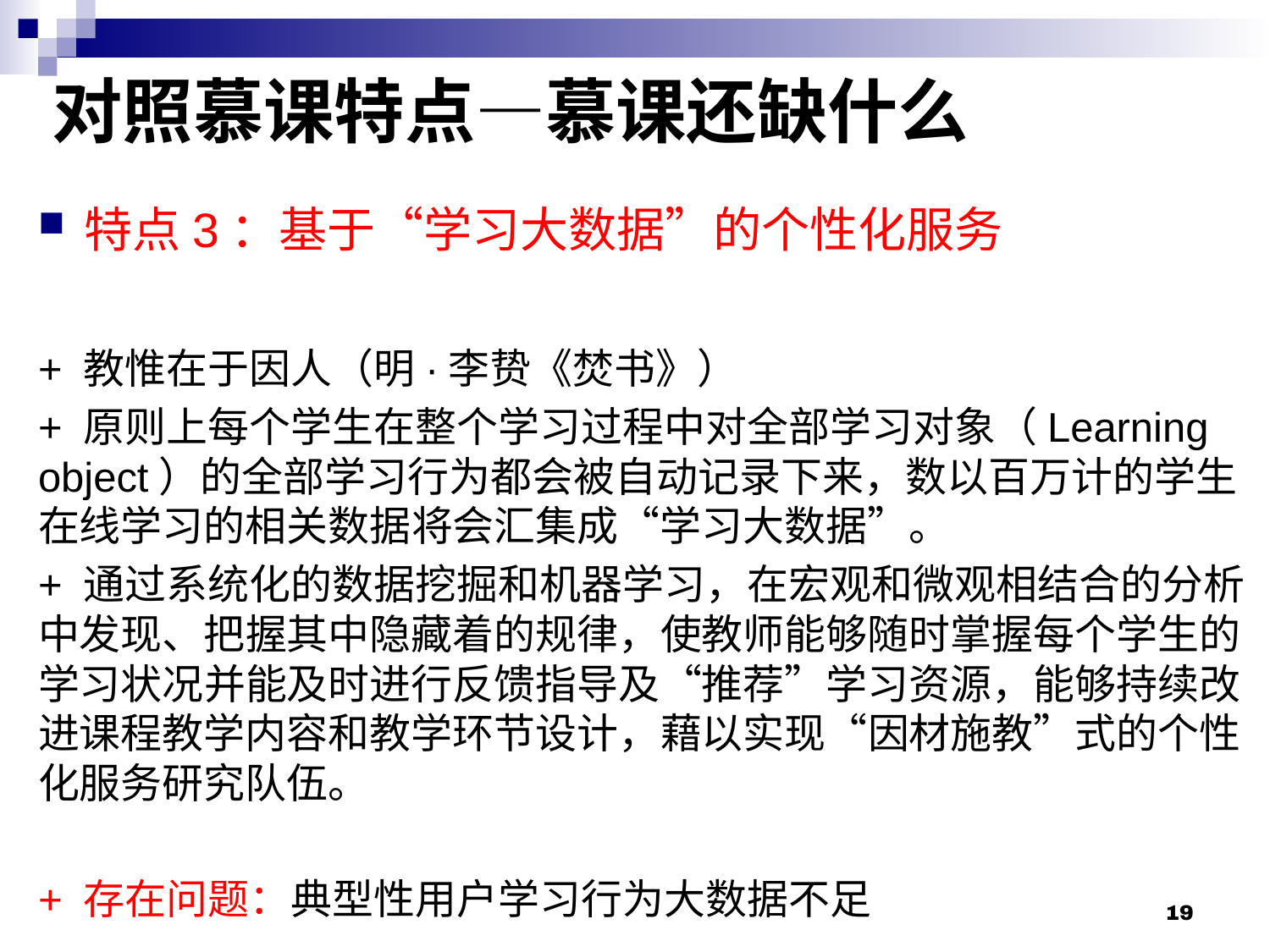

# 对照慕课特点—慕课还缺什么

特点3：基于“学习大数据”的个性化服务

+ 教惟在于因人（明·李贽《焚书》）
+ 原则上每个学生在整个学习过程中对全部学习对象（Learning object）的全部学习行为都会被自动记录下来，数以百万计的学生在线学习的相关数据将会汇集成“学习大数据”。
+ 通过系统化的数据挖掘和机器学习，在宏观和微观相结合的分析中发现、把握其中隐藏着的规律，使教师能够随时掌握每个学生的学习状况并能及时进行反馈指导及“推荐”学习资源，能够持续改进课程教学内容和教学环节设计，藉以实现“因材施教”式的个性化服务研究队伍。

+ 存在问题：典型性用户学习行为大数据不足
19